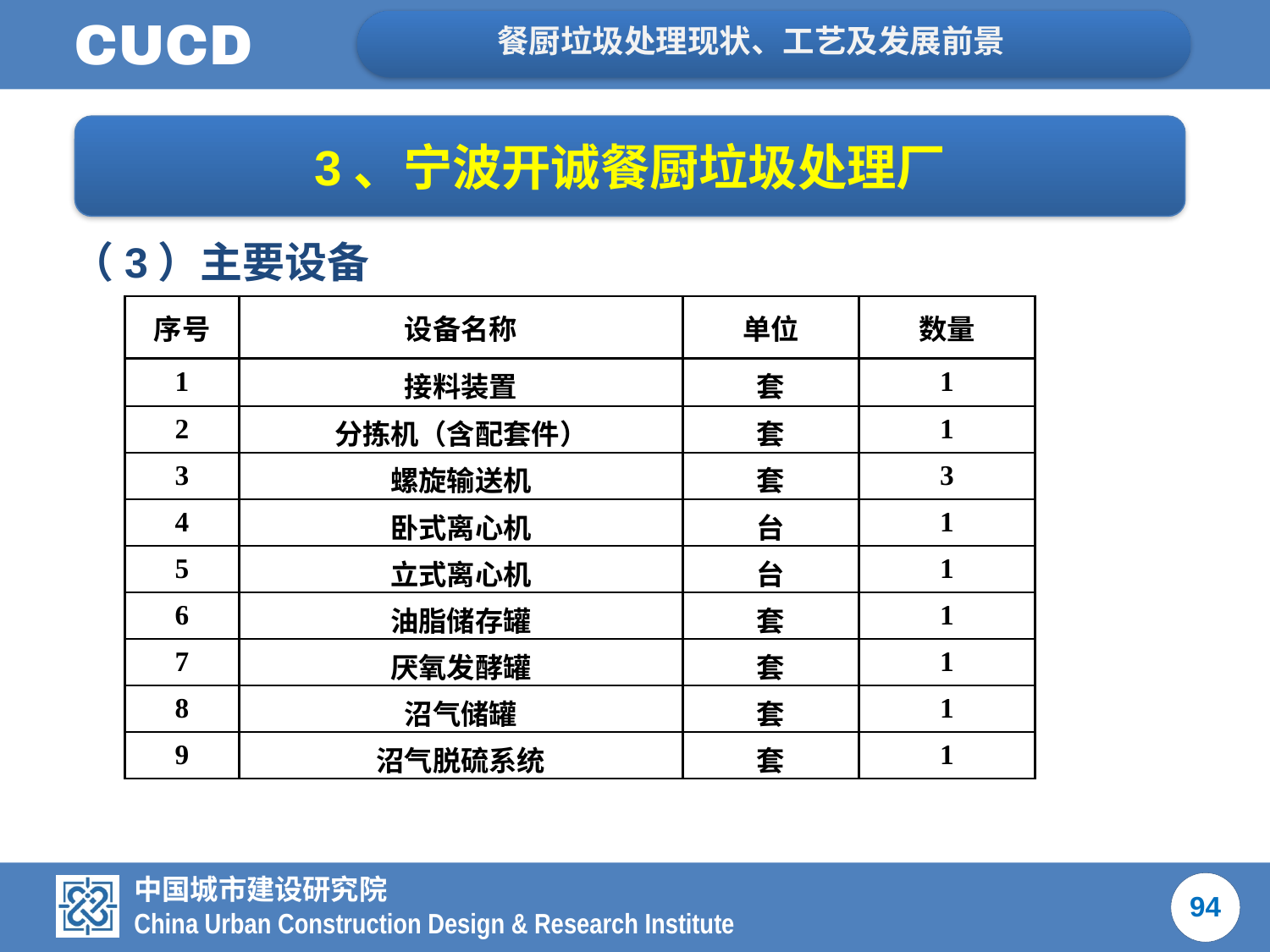

3、宁波开诚餐厨垃圾处理厂
（3）主要设备
| 序号 | 设备名称 | 单位 | 数量 |
| --- | --- | --- | --- |
| 1 | 接料装置 | 套 | 1 |
| 2 | 分拣机（含配套件） | 套 | 1 |
| 3 | 螺旋输送机 | 套 | 3 |
| 4 | 卧式离心机 | 台 | 1 |
| 5 | 立式离心机 | 台 | 1 |
| 6 | 油脂储存罐 | 套 | 1 |
| 7 | 厌氧发酵罐 | 套 | 1 |
| 8 | 沼气储罐 | 套 | 1 |
| 9 | 沼气脱硫系统 | 套 | 1 |
94